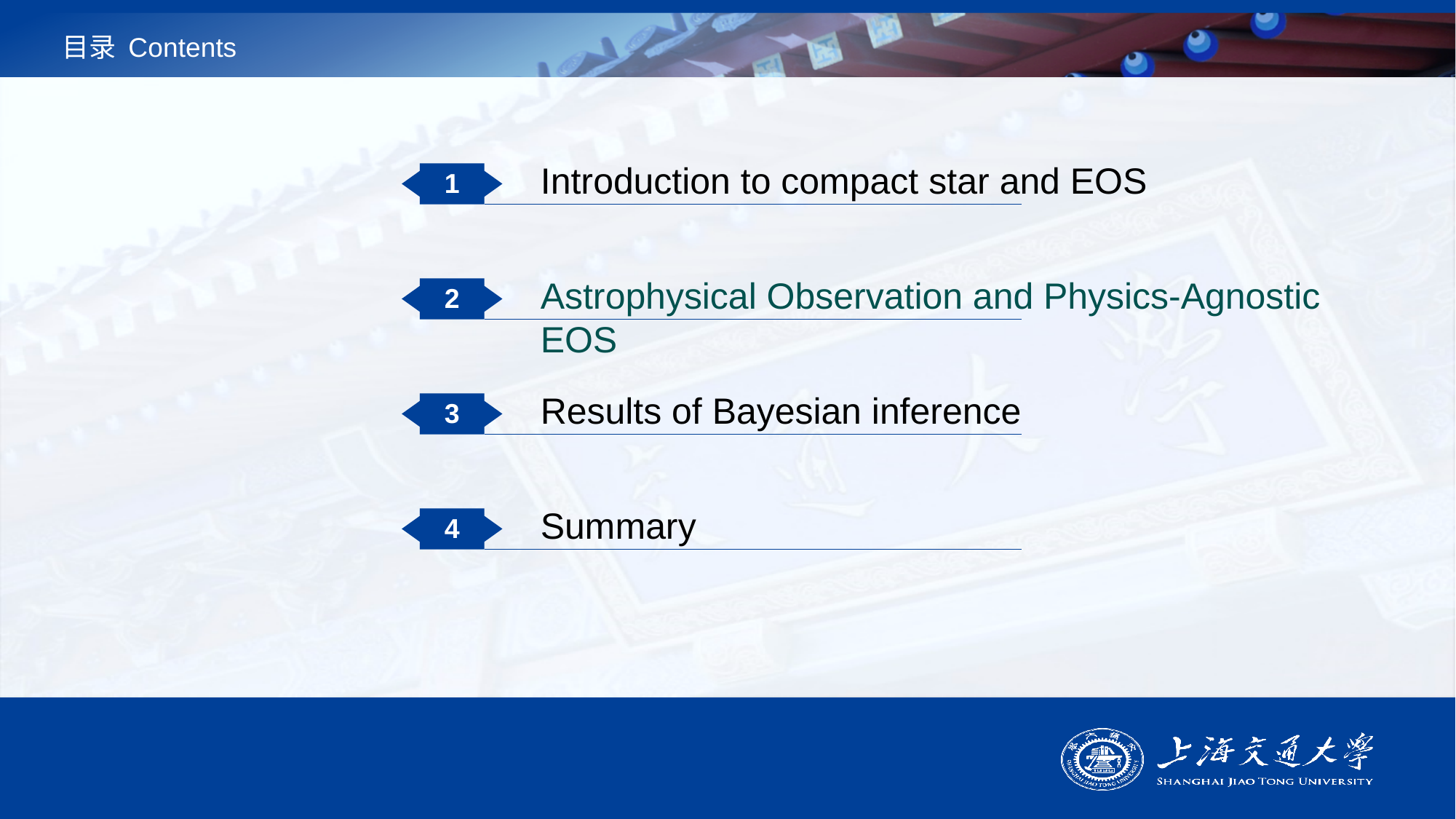

# 目录 Contents
Introduction to compact star and EOS
1

Astrophysical Observation and Physics-Agnostic EOS
2

Results of Bayesian inference
3

Summary
4